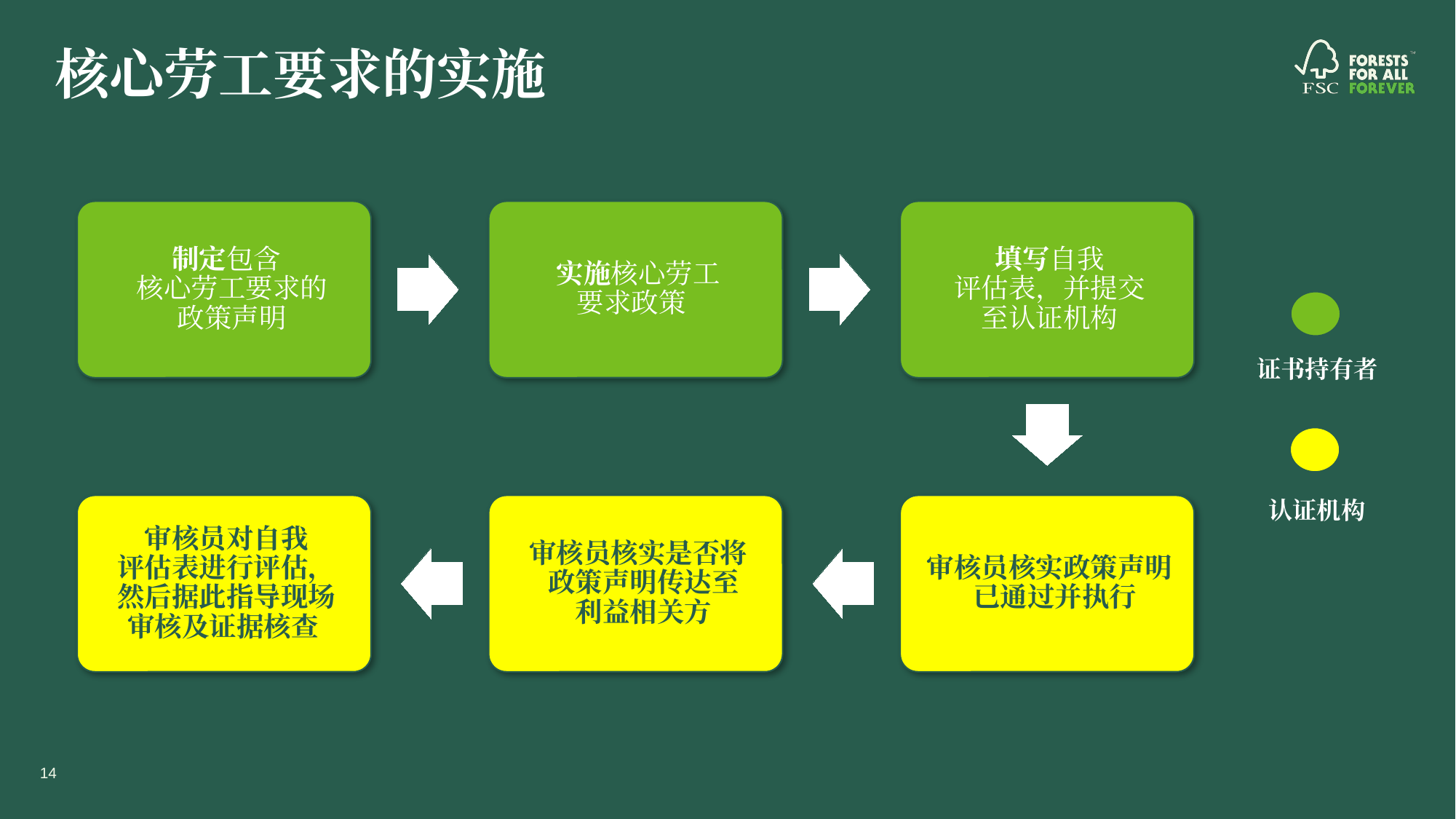

# 核心劳工要求的实施
制定包含
核心劳工要求的
政策声明

实施核心劳工
要求政策

填写自我
评估表，并提交
至认证机构

审核员核实政策声明已通过并执行

审核员核实是否将
政策声明传达至
利益相关方

审核员对自我
评估表进行评估，
然后据此指导现场
审核及证据核查

证书持有者

认证机构
14